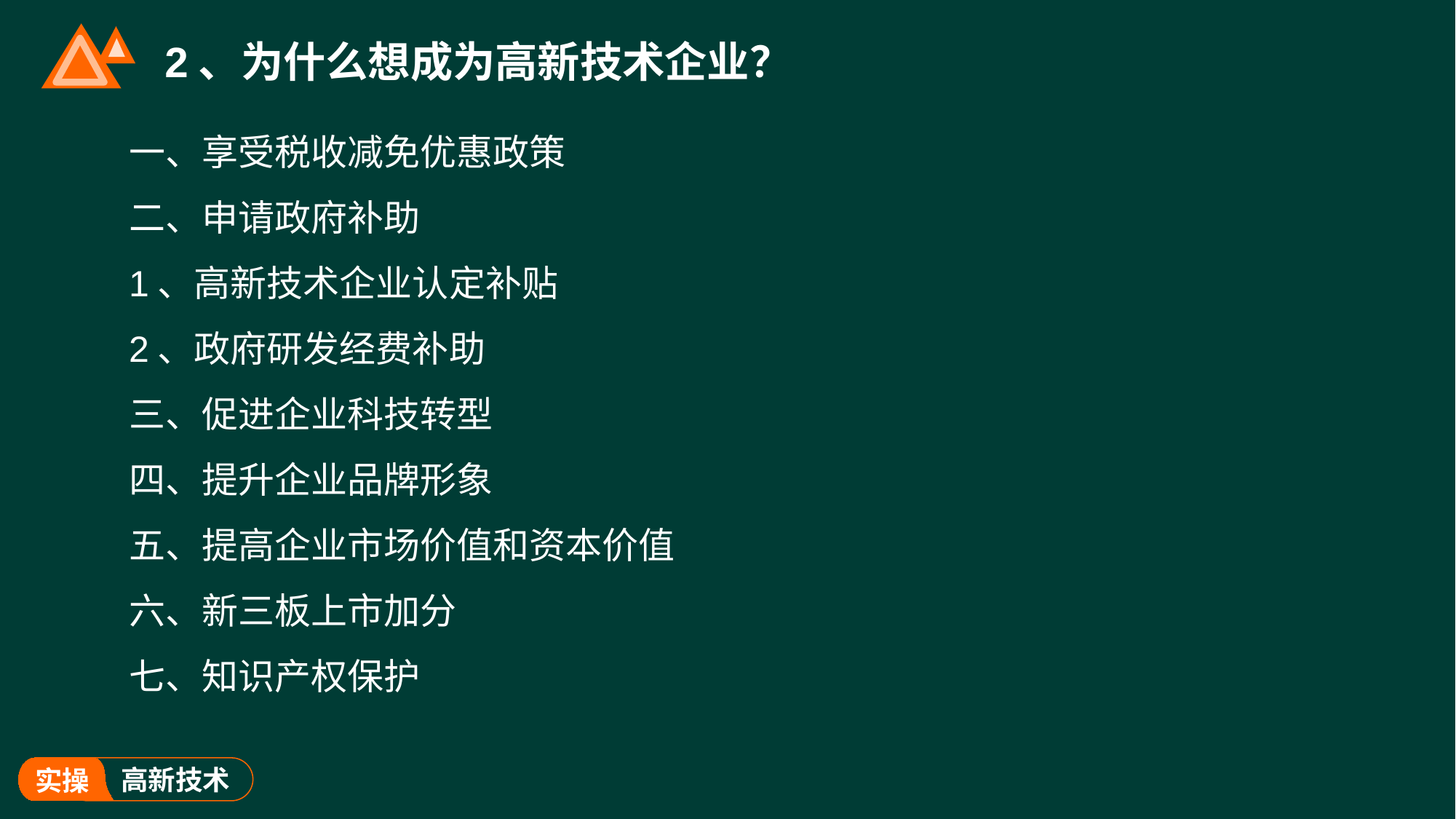

# 2、为什么想成为高新技术企业？
一、享受税收减免优惠政策
二、申请政府补助
1、高新技术企业认定补贴
2、政府研发经费补助
三、促进企业科技转型
四、提升企业品牌形象
五、提高企业市场价值和资本价值
六、新三板上市加分
七、知识产权保护